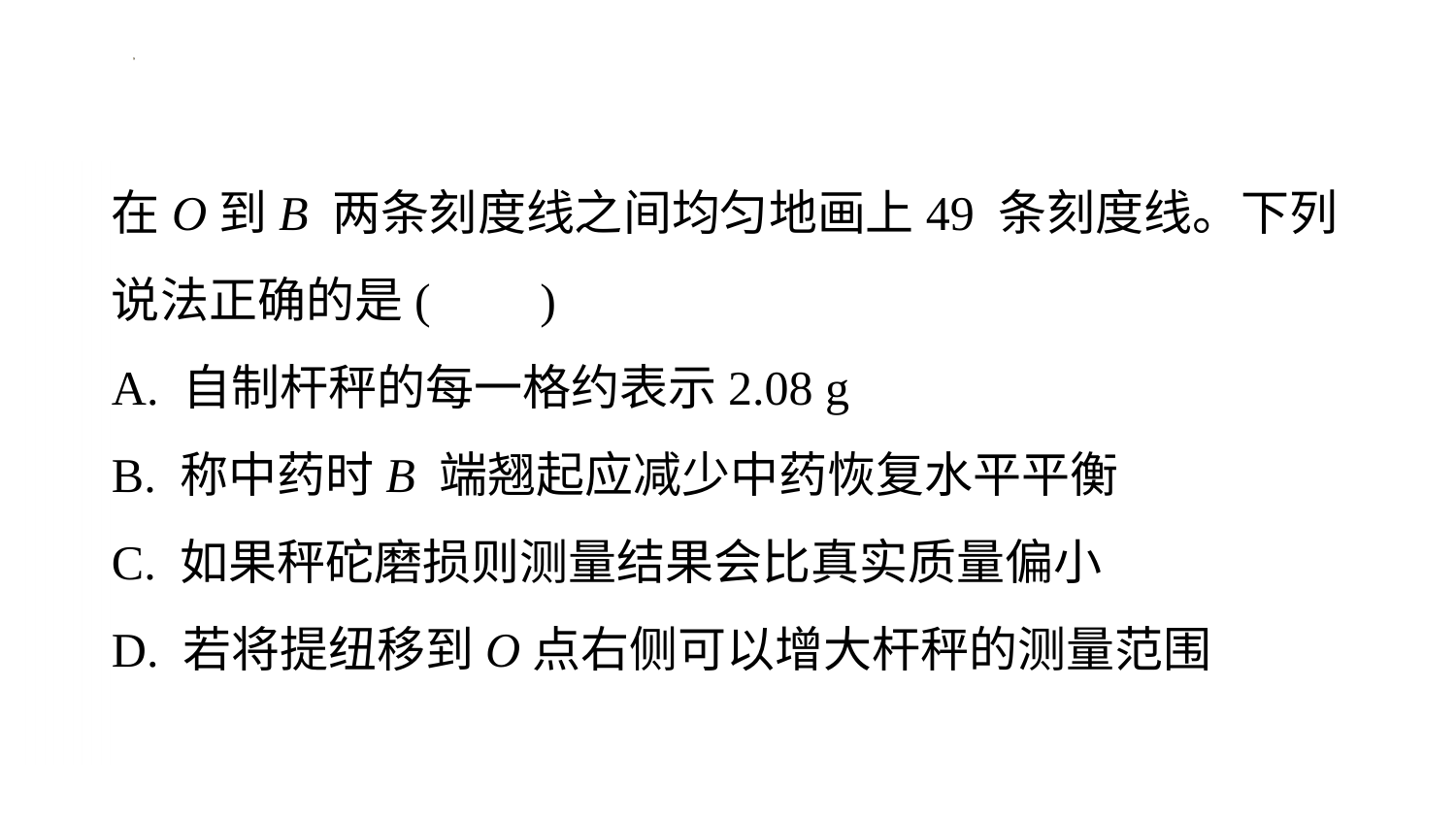

感悟新知
在O到B 两条刻度线之间均匀地画上49 条刻度线。下列说法正确的是(         )
A. 自制杆秤的每一格约表示2.08 g
B. 称中药时B 端翘起应减少中药恢复水平平衡
C. 如果秤砣磨损则测量结果会比真实质量偏小
D. 若将提纽移到O点右侧可以增大杆秤的测量范围